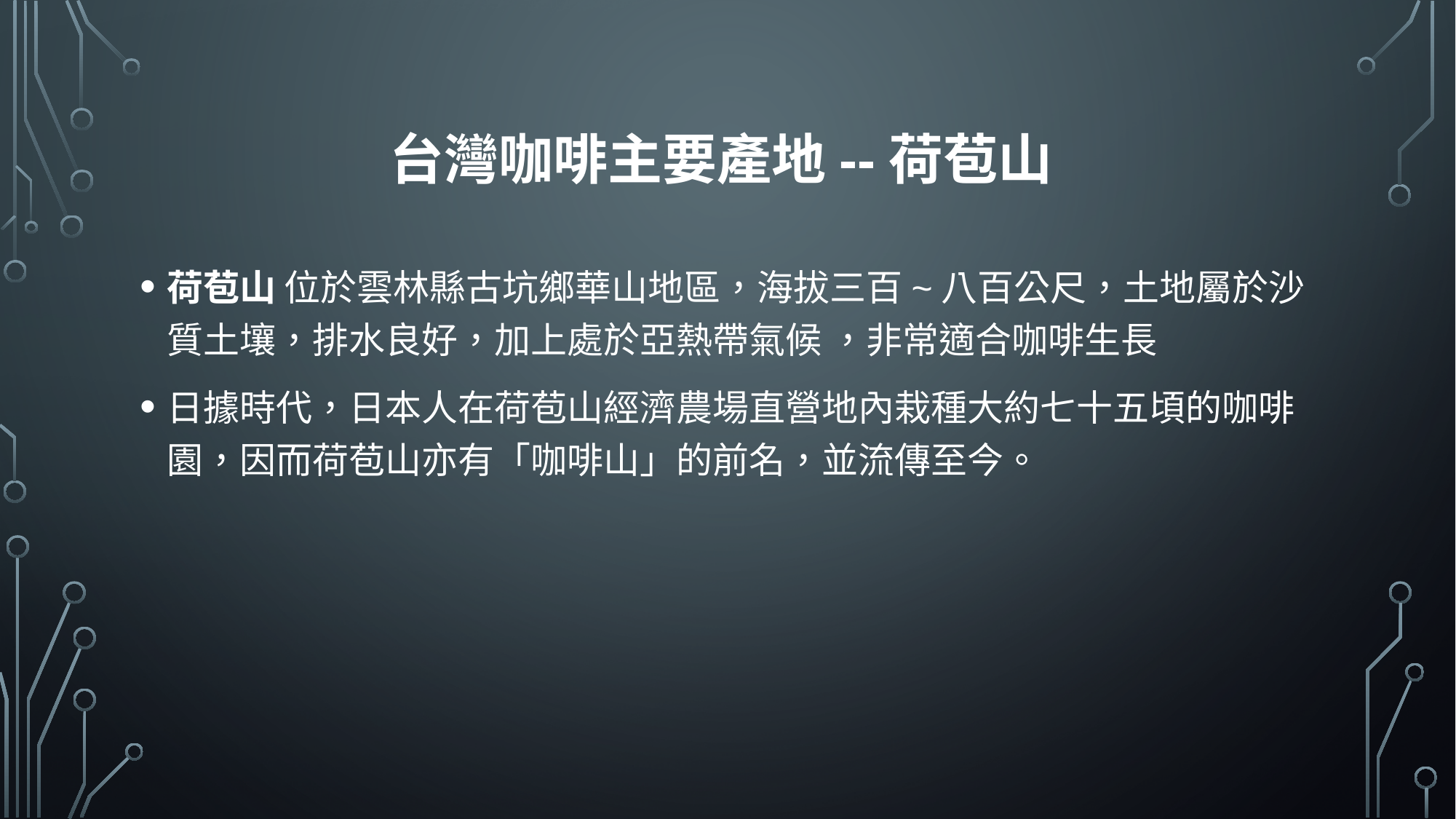

# 台灣咖啡主要產地--荷苞山
荷苞山 位於雲林縣古坑鄉華山地區，海拔三百~八百公尺，土地屬於沙質土壤，排水良好，加上處於亞熱帶氣候 ，非常適合咖啡生長
日據時代，日本人在荷苞山經濟農場直營地內栽種大約七十五頃的咖啡園，因而荷苞山亦有「咖啡山」的前名，並流傳至今。